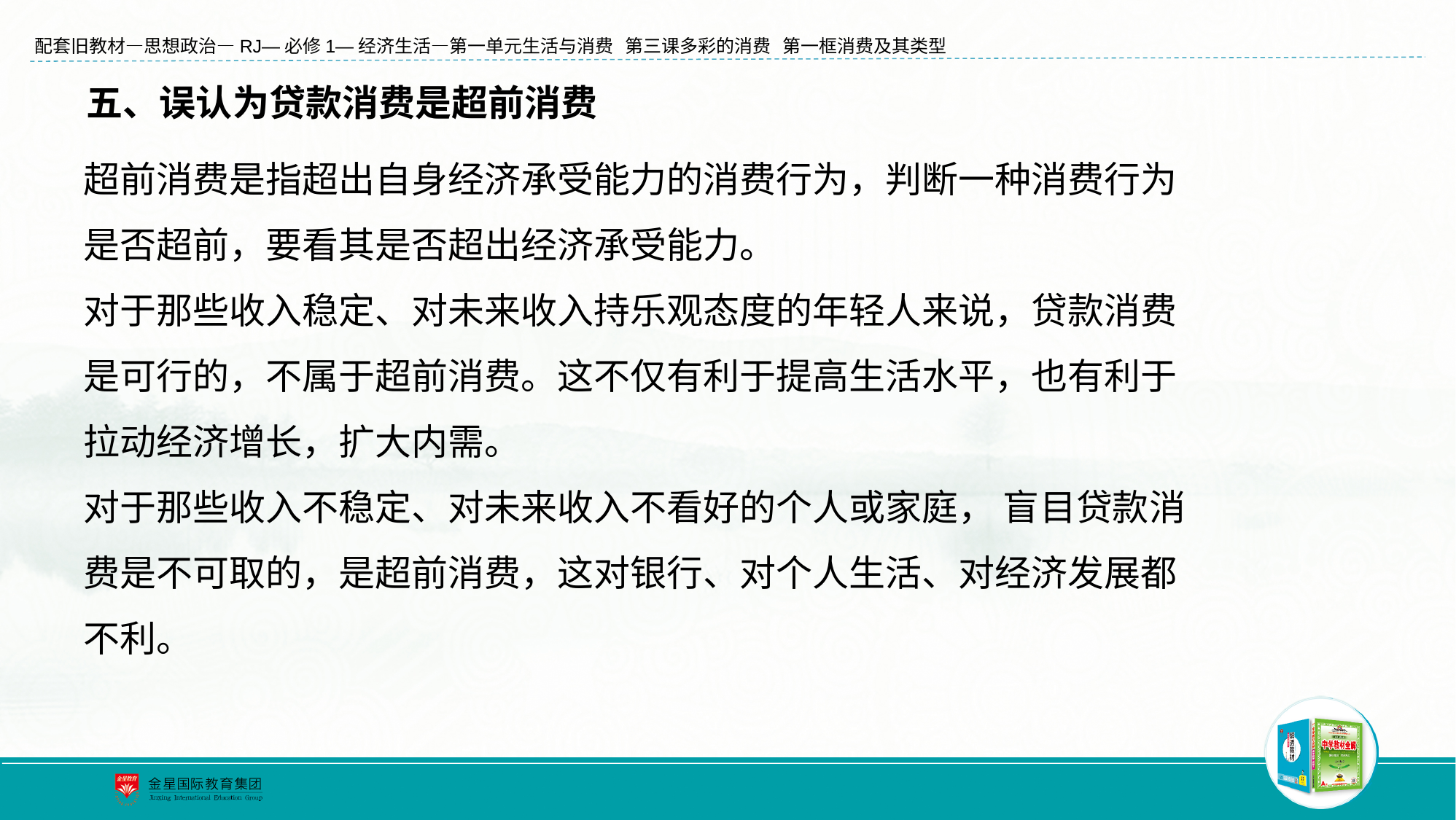

五、误认为贷款消费是超前消费
超前消费是指超出自身经济承受能力的消费行为，判断一种消费行为是否超前，要看其是否超出经济承受能力。
对于那些收入稳定、对未来收入持乐观态度的年轻人来说，贷款消费是可行的，不属于超前消费。这不仅有利于提高生活水平，也有利于拉动经济增长，扩大内需。
对于那些收入不稳定、对未来收入不看好的个人或家庭， 盲目贷款消费是不可取的，是超前消费，这对银行、对个人生活、对经济发展都不利。